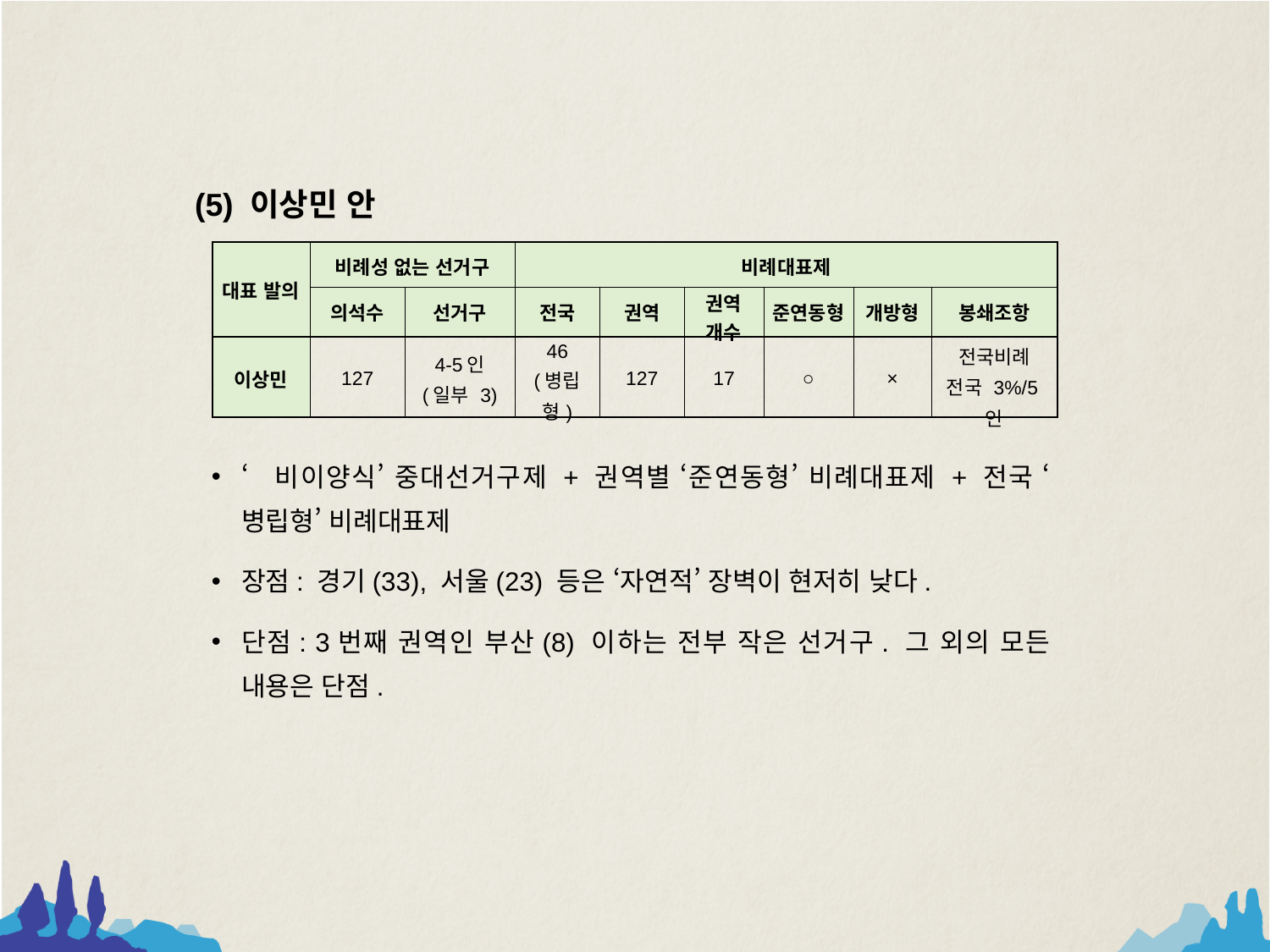

(5) 이상민 안
| 대표 발의 | 비례성 없는 선거구 |  | 비례대표제 |  |  |  |  |  |
| --- | --- | --- | --- | --- | --- | --- | --- | --- |
|  | 의석수 | 선거구 | 전국 | 권역 | 권역 개수 | 준연동형 | 개방형 | 봉쇄조항 |
| 이상민 | 127 | 4-5인 (일부 3) | 46 (병립형) | 127 | 17 | ○ | × | 전국비례 전국 3%/5인 |
‘비이양식’ 중대선거구제 + 권역별 ‘준연동형’ 비례대표제 + 전국 ‘병립형’ 비례대표제
장점: 경기(33), 서울(23) 등은 ‘자연적’ 장벽이 현저히 낮다.
단점: 3번째 권역인 부산(8) 이하는 전부 작은 선거구. 그 외의 모든 내용은 단점.